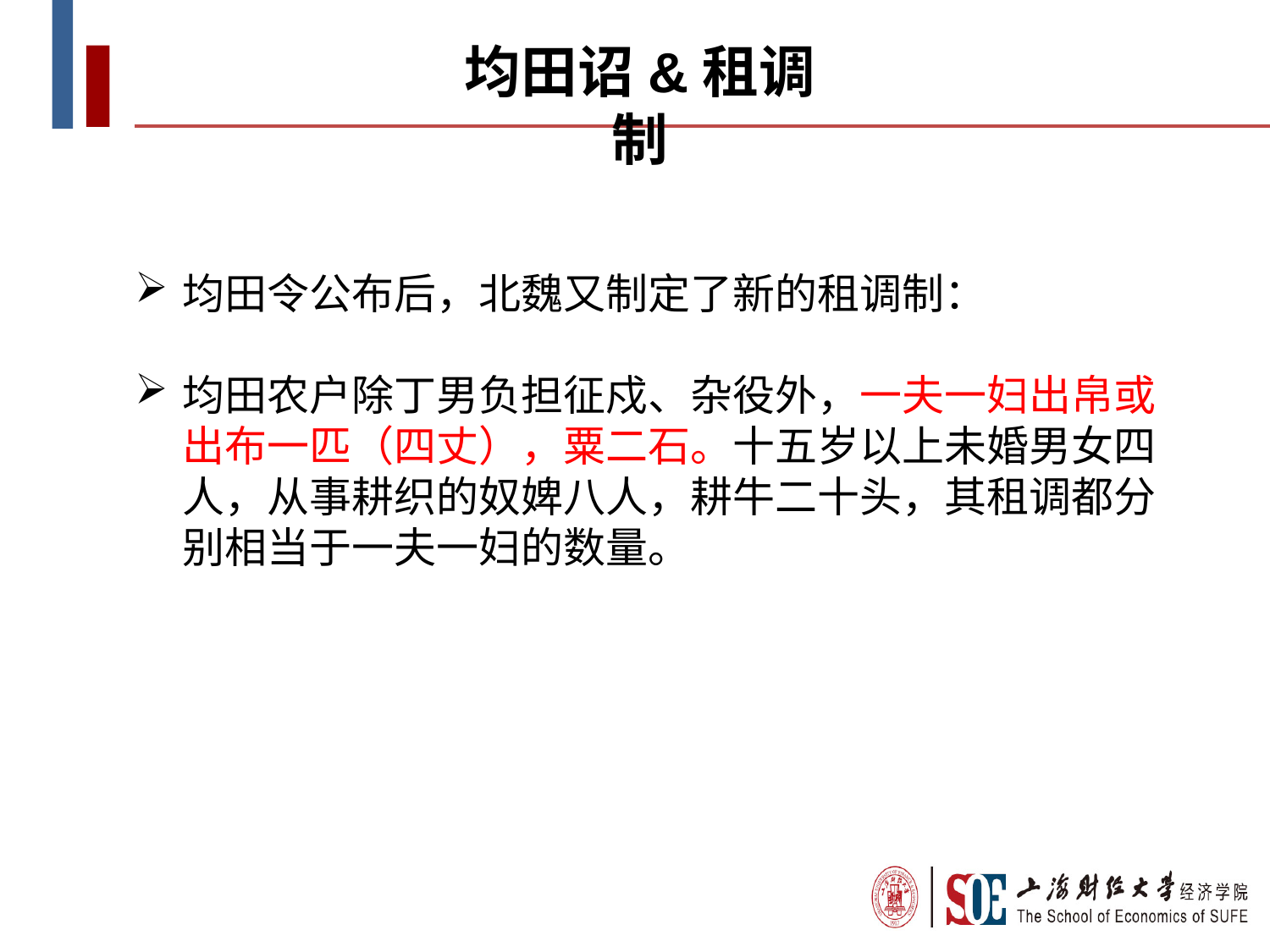

均田诏&租调制

均田令公布后，北魏又制定了新的租调制：

均田农户除丁男负担征戍、杂役外，一夫一妇出帛或出布一匹（四丈），粟二石。十五岁以上未婚男女四人，从事耕织的奴婢八人，耕牛二十头，其租调都分别相当于一夫一妇的数量。